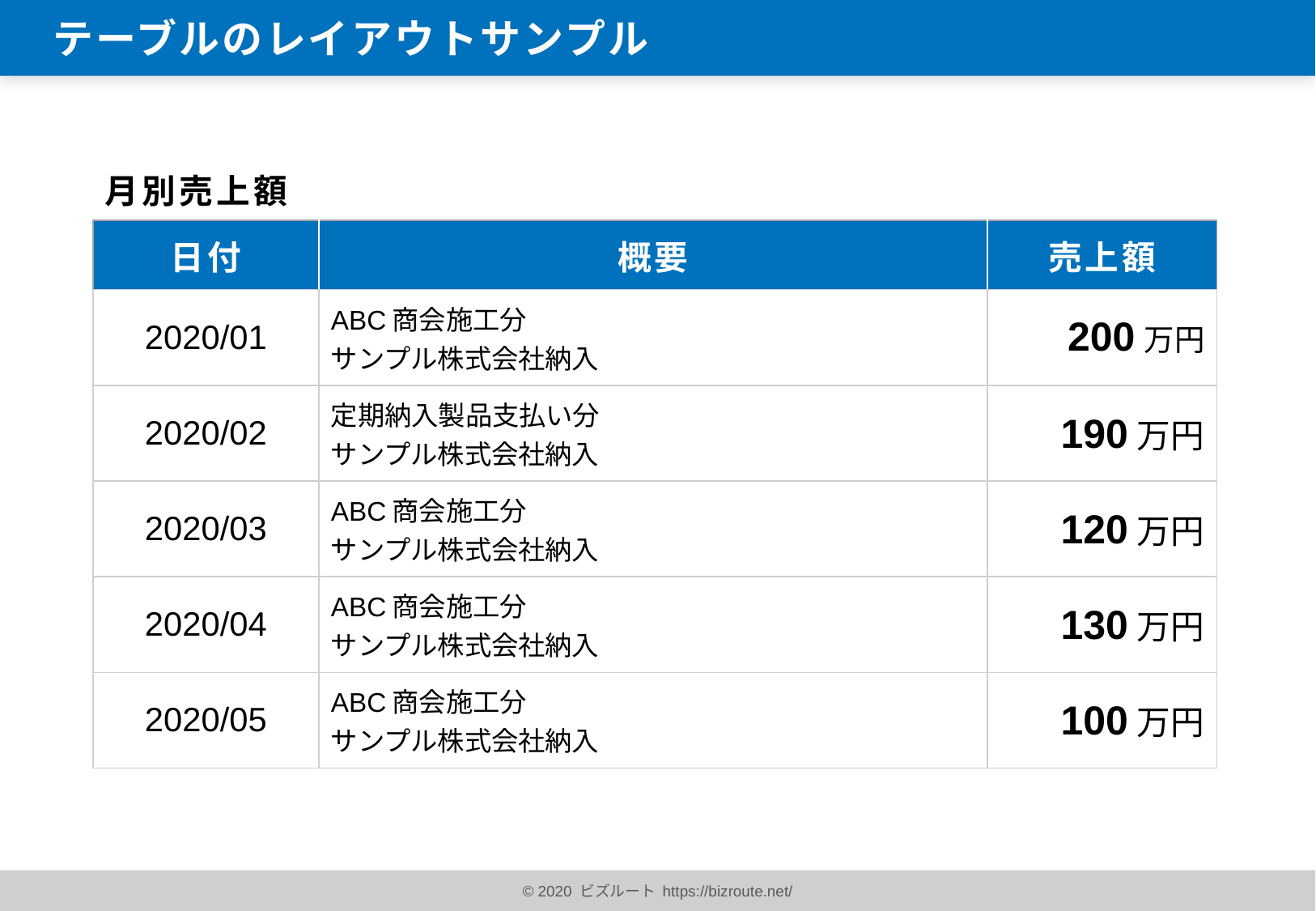

テーブルのレイアウトサンプル
月別売上額
| 日付 | 概要 | 売上額 |
| --- | --- | --- |
| 2020/01 | ABC商会施工分 サンプル株式会社納入 | 200万円 |
| 2020/02 | 定期納入製品支払い分 サンプル株式会社納入 | 190万円 |
| 2020/03 | ABC商会施工分 サンプル株式会社納入 | 120万円 |
| 2020/04 | ABC商会施工分 サンプル株式会社納入 | 130万円 |
| 2020/05 | ABC商会施工分 サンプル株式会社納入 | 100万円 |

© 2020 ビズルート https://bizroute.net/